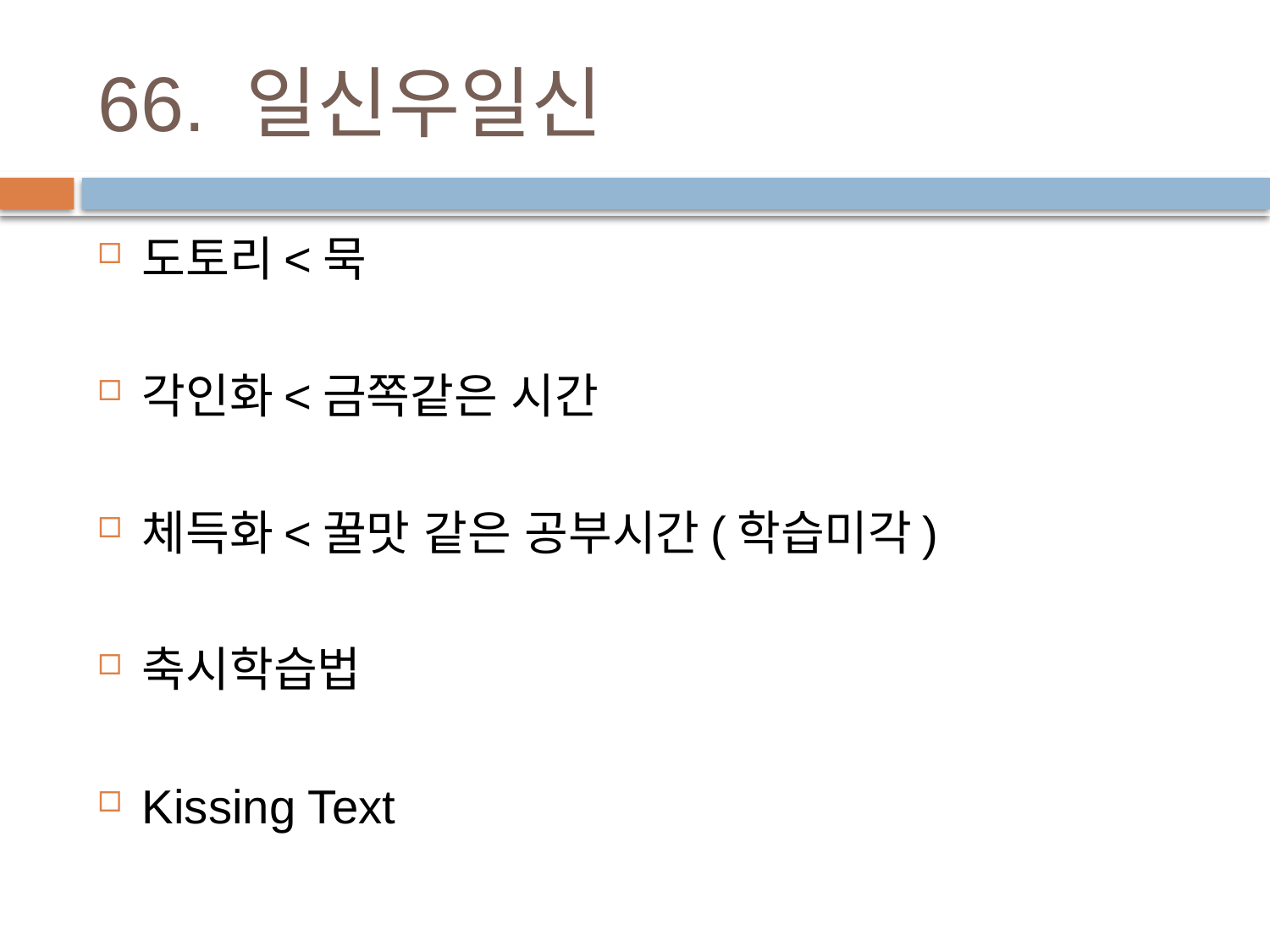

# 66. 일신우일신
도토리<묵

각인화<금쪽같은 시간

체득화<꿀맛 같은 공부시간(학습미각)

축시학습법

Kissing Text